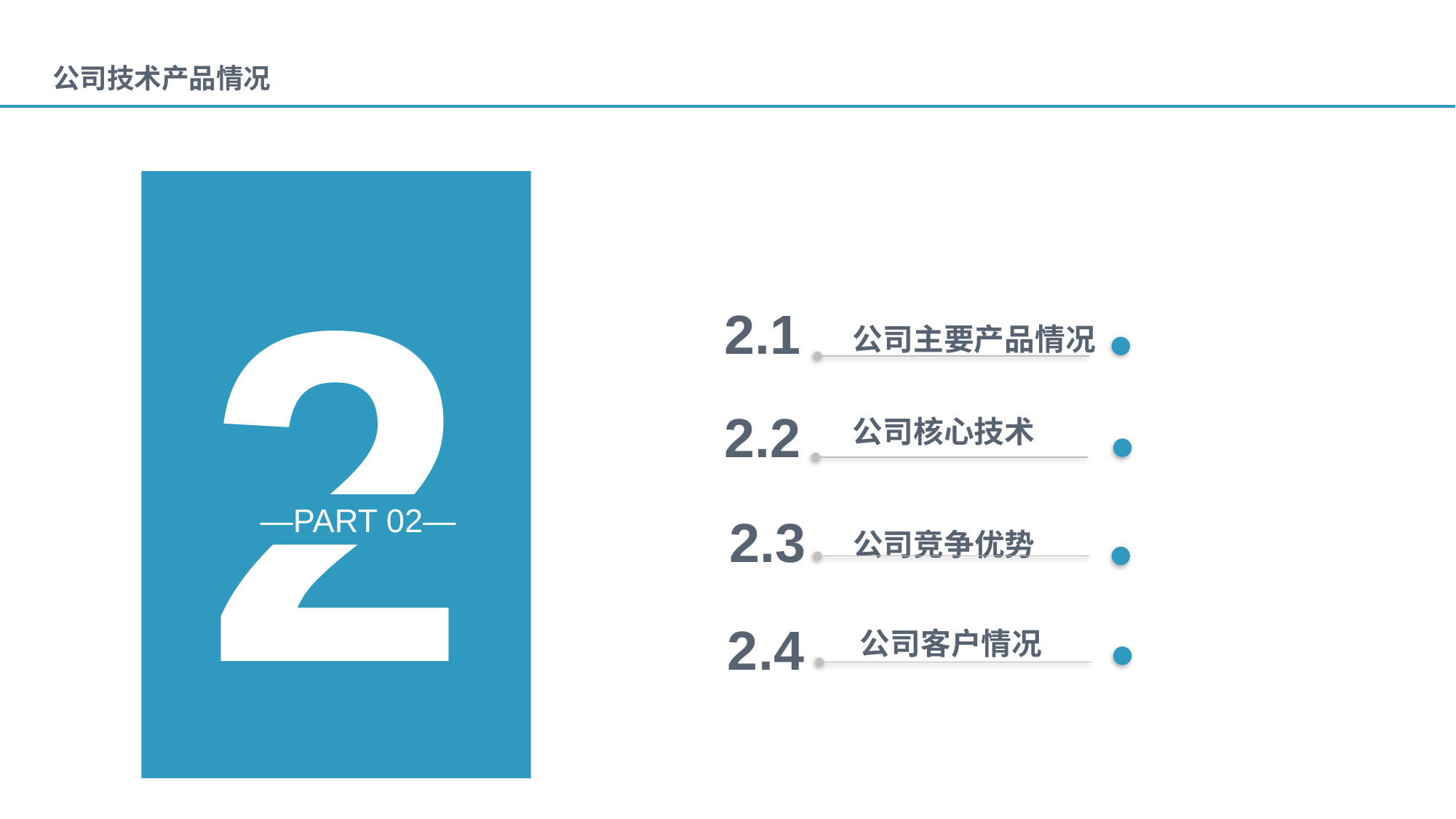

公司技术产品情况

2
公司主要产品情况
2.1

2.2
公司核心技术

—PART 02—
2.3
公司竞争优势

2.4
 公司客户情况